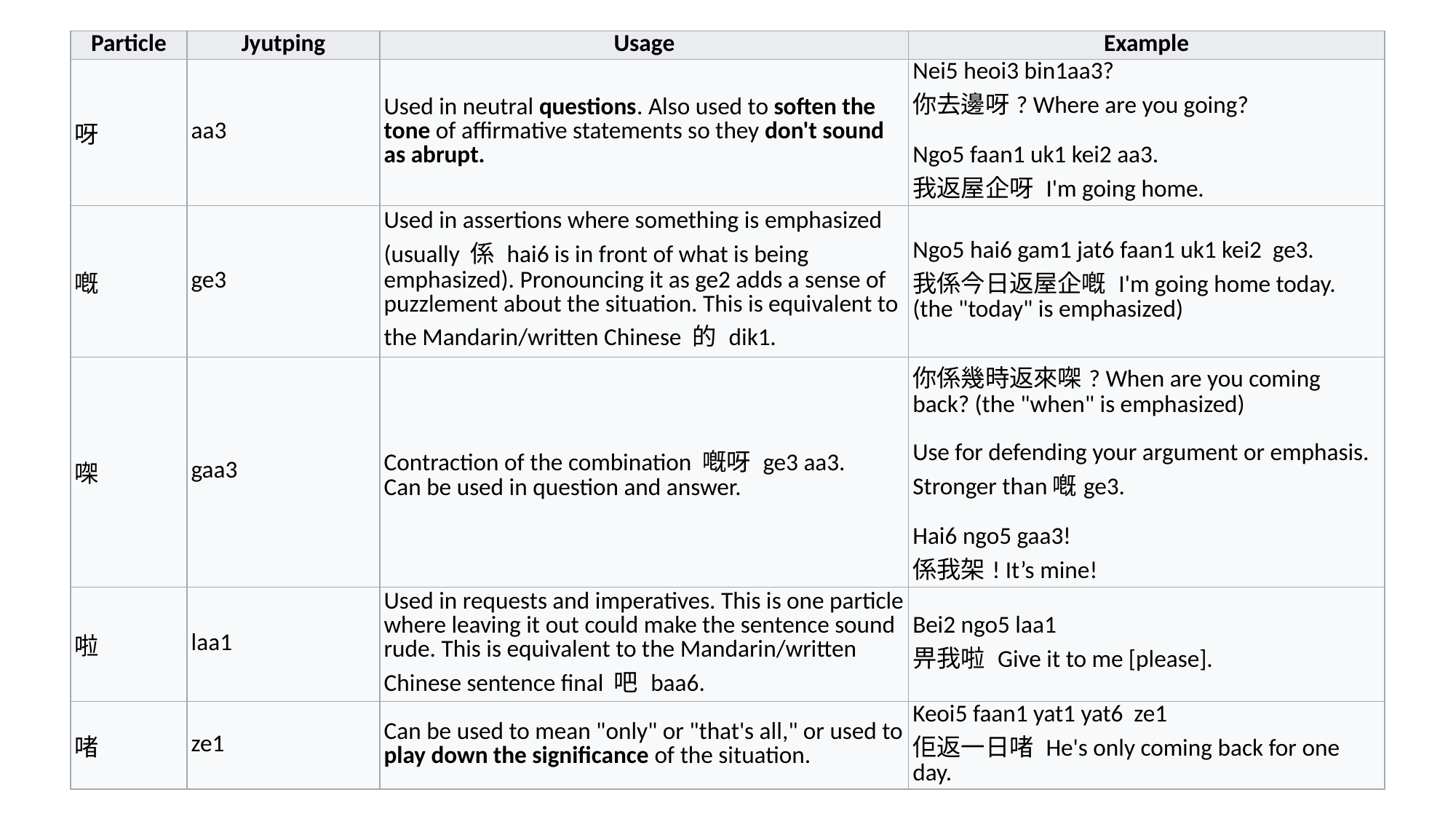

| Particle | Jyutping | Usage | Example |
| --- | --- | --- | --- |
| 呀 | aa3 | Used in neutral questions. Also used to soften the tone of affirmative statements so they don't sound as abrupt. | Nei5 heoi3 bin1aa3? 你去邊呀? Where are you going? Ngo5 faan1 uk1 kei2 aa3. 我返屋企呀 I'm going home. |
| 嘅 | ge3 | Used in assertions where something is emphasized (usually 係 hai6 is in front of what is being emphasized). Pronouncing it as ge2 adds a sense of puzzlement about the situation. This is equivalent to the Mandarin/written Chinese 的 dik1. | Ngo5 hai6 gam1 jat6 faan1 uk1 kei2 ge3. 我係今日返屋企嘅 I'm going home today. (the "today" is emphasized) |
| 㗎 | gaa3 | Contraction of the combination 嘅呀 ge3 aa3. Can be used in question and answer. | 你係幾時返來㗎? When are you coming back? (the "when" is emphasized) Use for defending your argument or emphasis. Stronger than嘅ge3. Hai6 ngo5 gaa3! 係我架! It’s mine! |
| 啦 | laa1 | Used in requests and imperatives. This is one particle where leaving it out could make the sentence sound rude. This is equivalent to the Mandarin/written Chinese sentence final 吧 baa6. | Bei2 ngo5 laa1 畀我啦 Give it to me [please]. |
| 啫 | ze1 | Can be used to mean "only" or "that's all," or used to play down the significance of the situation. | Keoi5 faan1 yat1 yat6 ze1 佢返一日啫 He's only coming back for one day. |